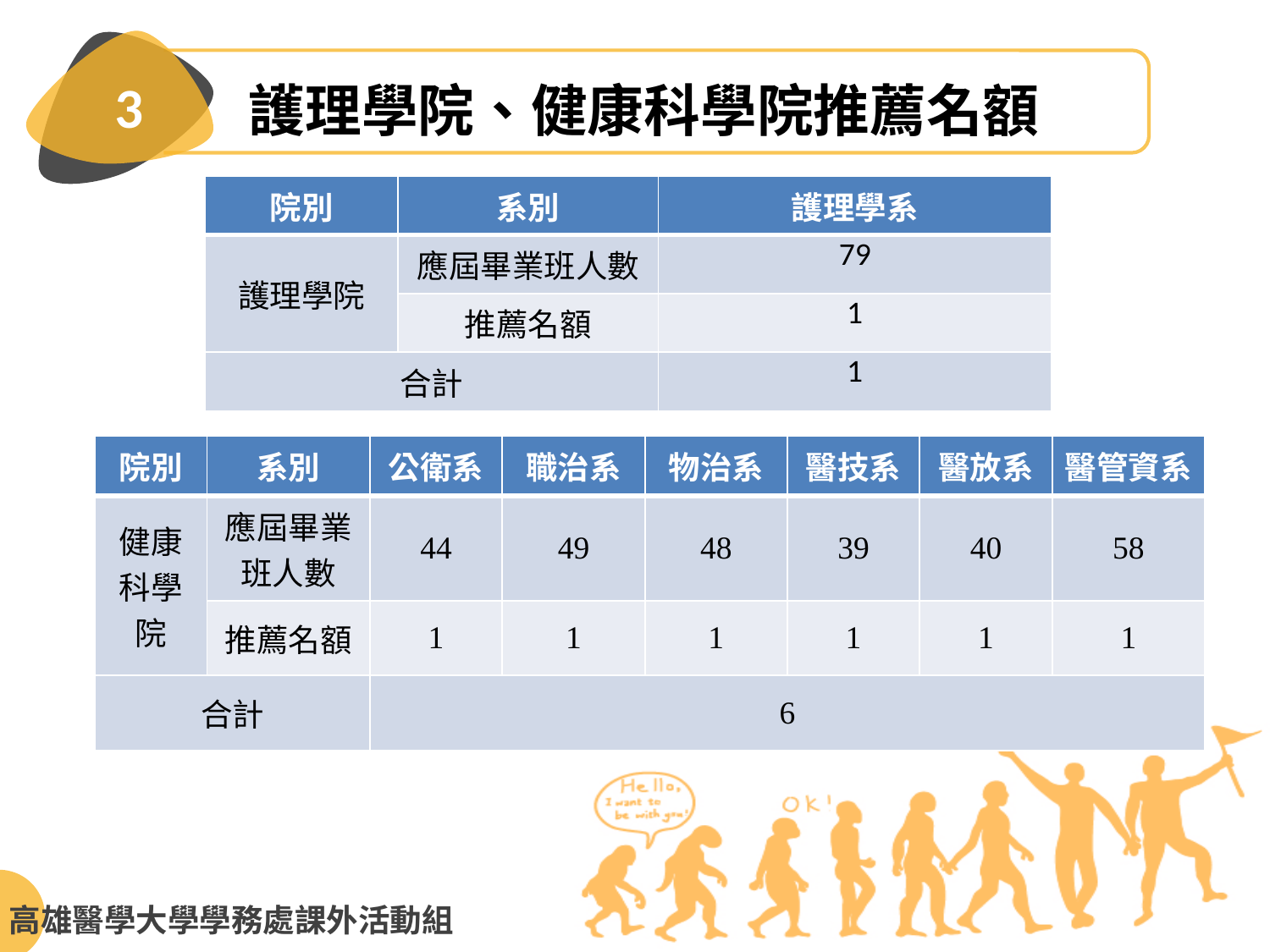

3
護理學院、健康科學院推薦名額
| 院別 | 系別 | 護理學系 |
| --- | --- | --- |
| 護理學院 | 應屆畢業班人數 | 79 |
|  | 推薦名額 | 1 |
| 合計 |  | 1 |
| 院別 | 系別 | 公衛系 | 職治系 | 物治系 | 醫技系 | 醫放系 | 醫管資系 |
| --- | --- | --- | --- | --- | --- | --- | --- |
| 健康科學院 | 應屆畢業班人數 | 44 | 49 | 48 | 39 | 40 | 58 |
|  | 推薦名額 | 1 | 1 | 1 | 1 | 1 | 1 |
| 合計 |  | 6 |  |  |  |  |  |